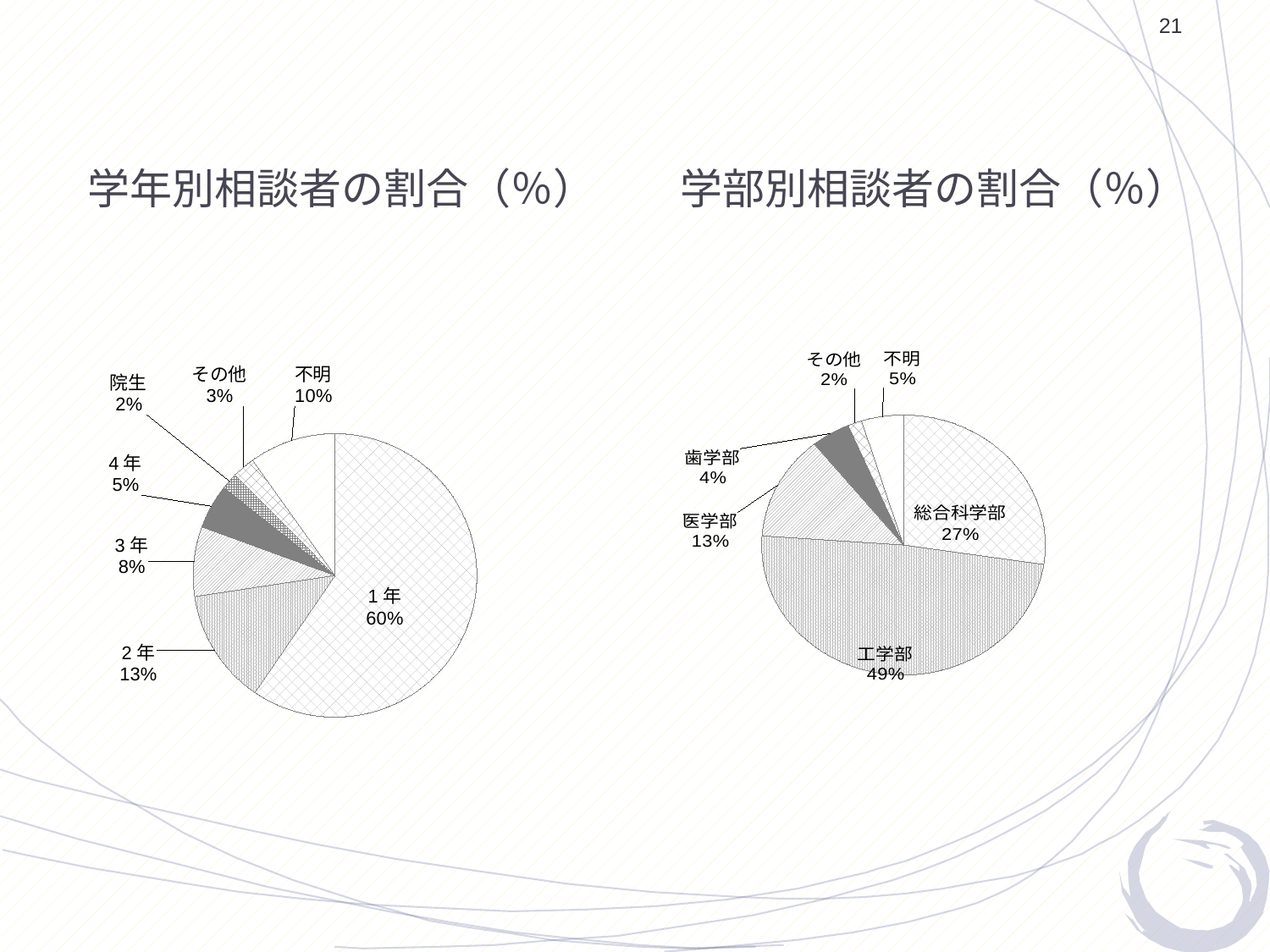

21
学年別相談者の割合（％）　　学部別相談者の割合（％）

### Chart

| Category |  |
|---|---|
| 総合科学部 | 27.388535031847127 |
| 工学部 | 48.726114649681534 |
| 医学部 | 13.057324840764332 |
| 歯学部 | 4.4585987261146505 |
| 薬学部 | 0.0 |
| その他 | 1.5923566878980893 |
| 不明 | 4.777070063694269 |

### Chart

| Category |  |
|---|---|
| 1年 | 59.55414012738853 |
| 2年 | 13.057324840764332 |
| 3年 | 7.961783439490445 |
| 4年 | 5.095541401273887 |
| 院生 | 1.9108280254777072 |
| その他 | 2.547770700636944 |
| 不明 | 9.872611464968154 |